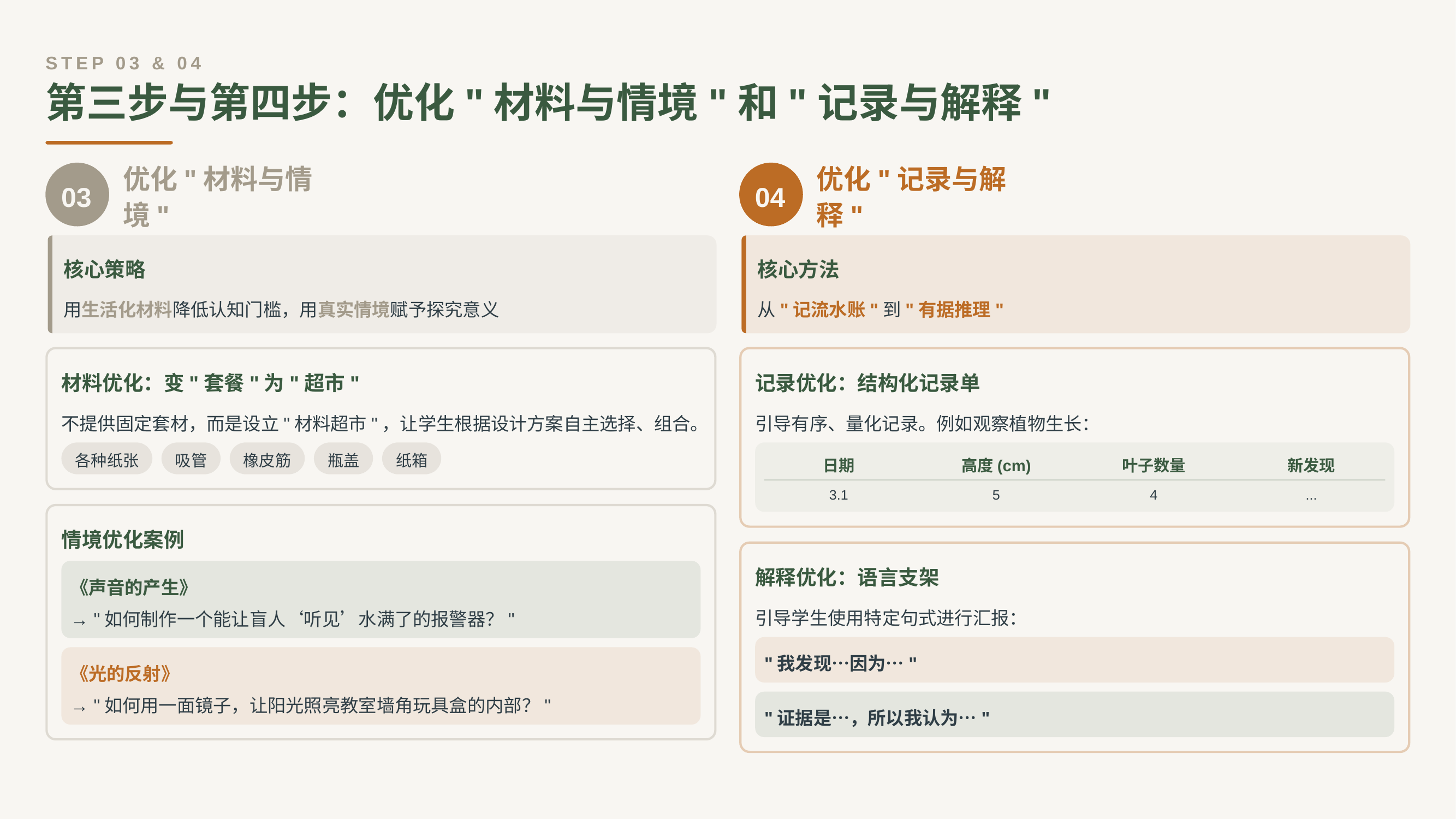

STEP 03 & 04
第三步与第四步：优化"材料与情境"和"记录与解释"

03
优化"材料与情境"
04
优化"记录与解释"

核心策略
核心方法
用生活化材料降低认知门槛，用真实情境赋予探究意义
从"记流水账"到"有据推理"

材料优化：变"套餐"为"超市"
记录优化：结构化记录单
不提供固定套材，而是设立"材料超市"，让学生根据设计方案自主选择、组合。
引导有序、量化记录。例如观察植物生长：

各种纸张

吸管

橡皮筋

瓶盖

纸箱

日期
高度(cm)
叶子数量
新发现

3.1
5
4
...

情境优化案例

解释优化：语言支架

《声音的产生》
引导学生使用特定句式进行汇报：
→ "如何制作一个能让盲人‘听见’水满了的报警器？"

"我发现…因为…"

《光的反射》
→ "如何用一面镜子，让阳光照亮教室墙角玩具盒的内部？"

"证据是…，所以我认为…"